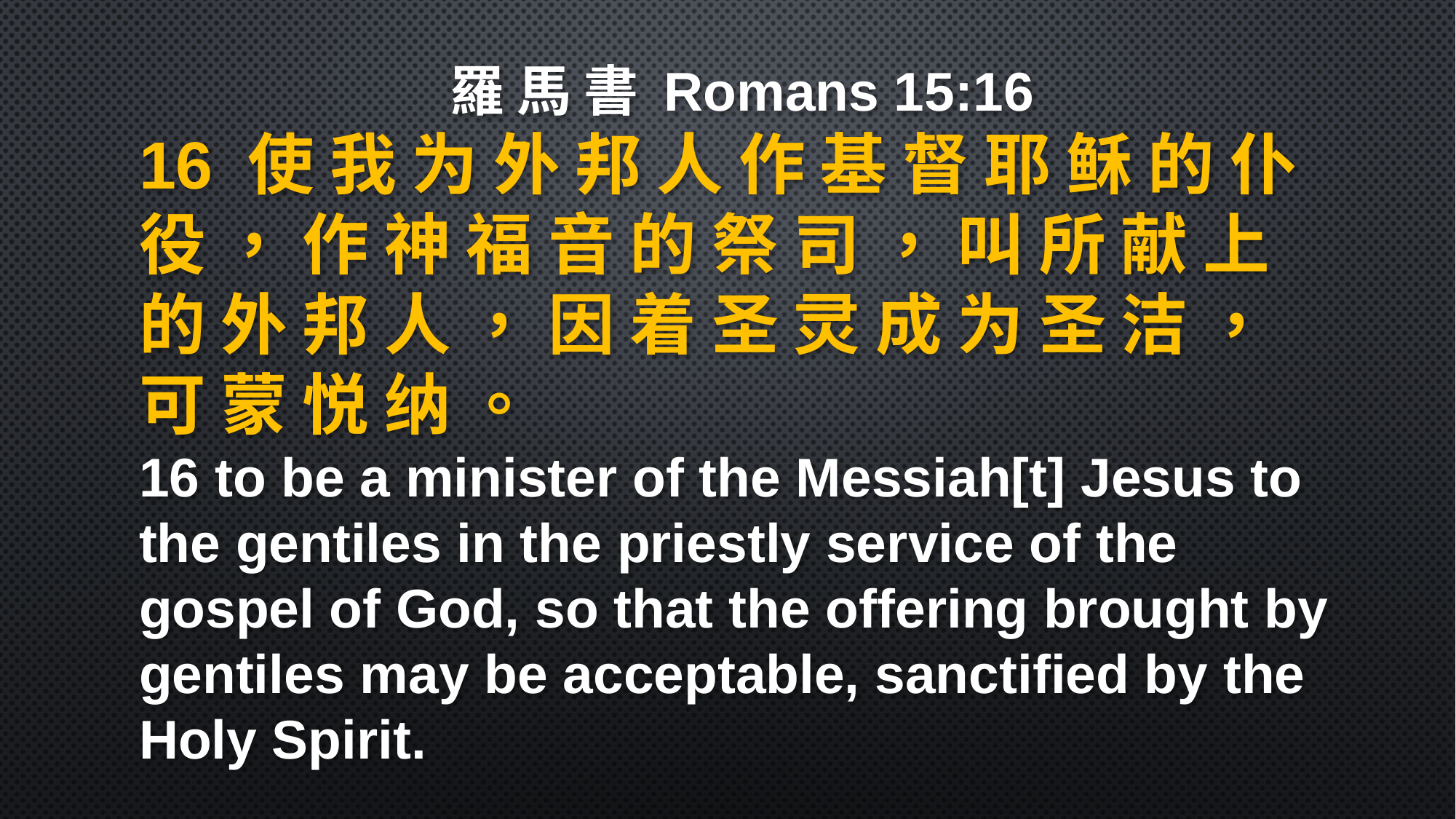

羅 馬 書 Romans 15:16
16 使 我 为 外 邦 人 作 基 督 耶 稣 的 仆 役 ， 作 神 福 音 的 祭 司 ， 叫 所 献 上 的 外 邦 人 ， 因 着 圣 灵 成 为 圣 洁 ， 可 蒙 悦 纳 。
16 to be a minister of the Messiah[t] Jesus to the gentiles in the priestly service of the gospel of God, so that the offering brought by gentiles may be acceptable, sanctified by the Holy Spirit.